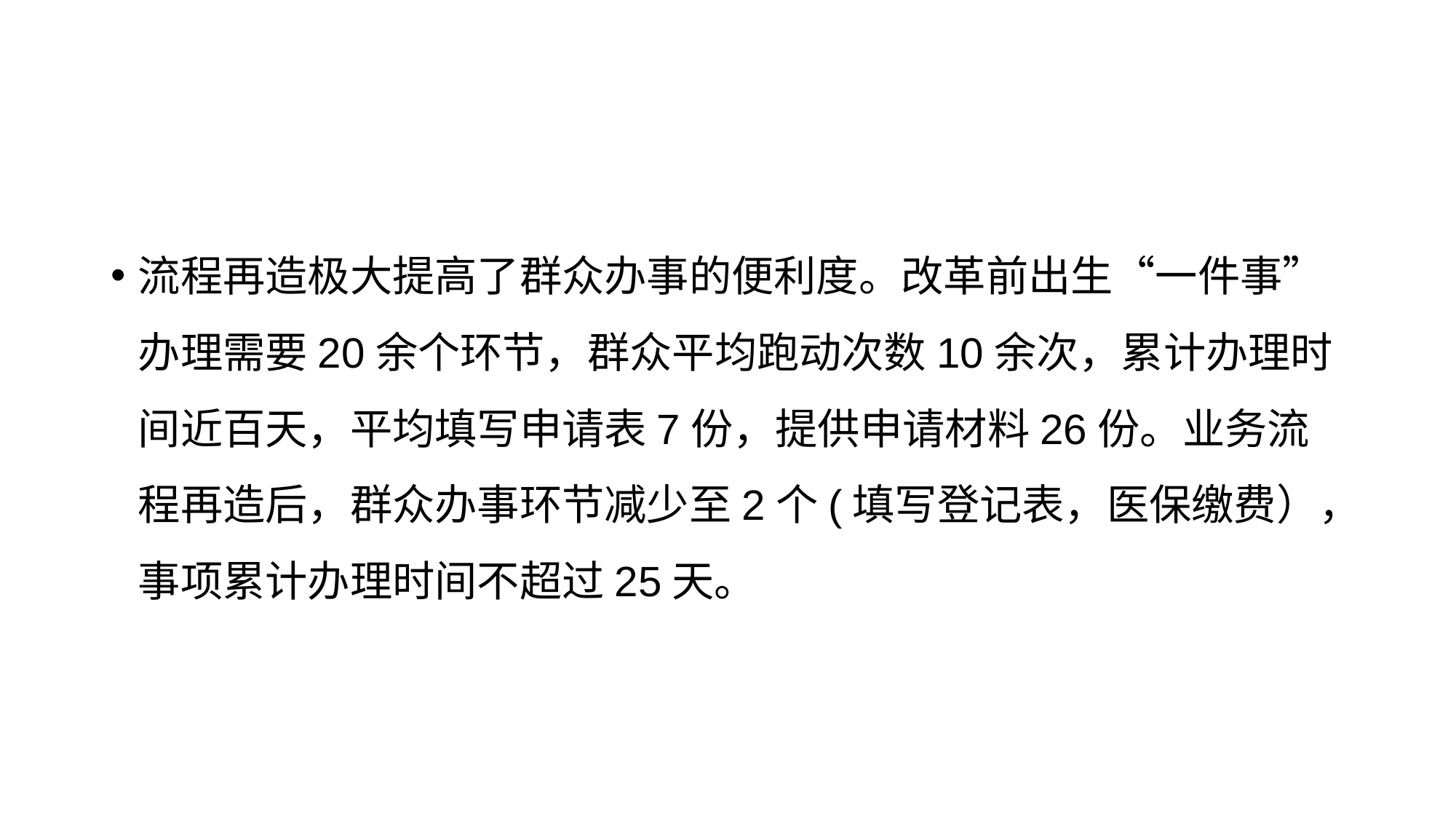

#
流程再造极大提高了群众办事的便利度。改革前出生“一件事”办理需要20余个环节，群众平均跑动次数10余次，累计办理时间近百天，平均填写申请表7份，提供申请材料26份。业务流程再造后，群众办事环节减少至2个(填写登记表，医保缴费），事项累计办理时间不超过25天。